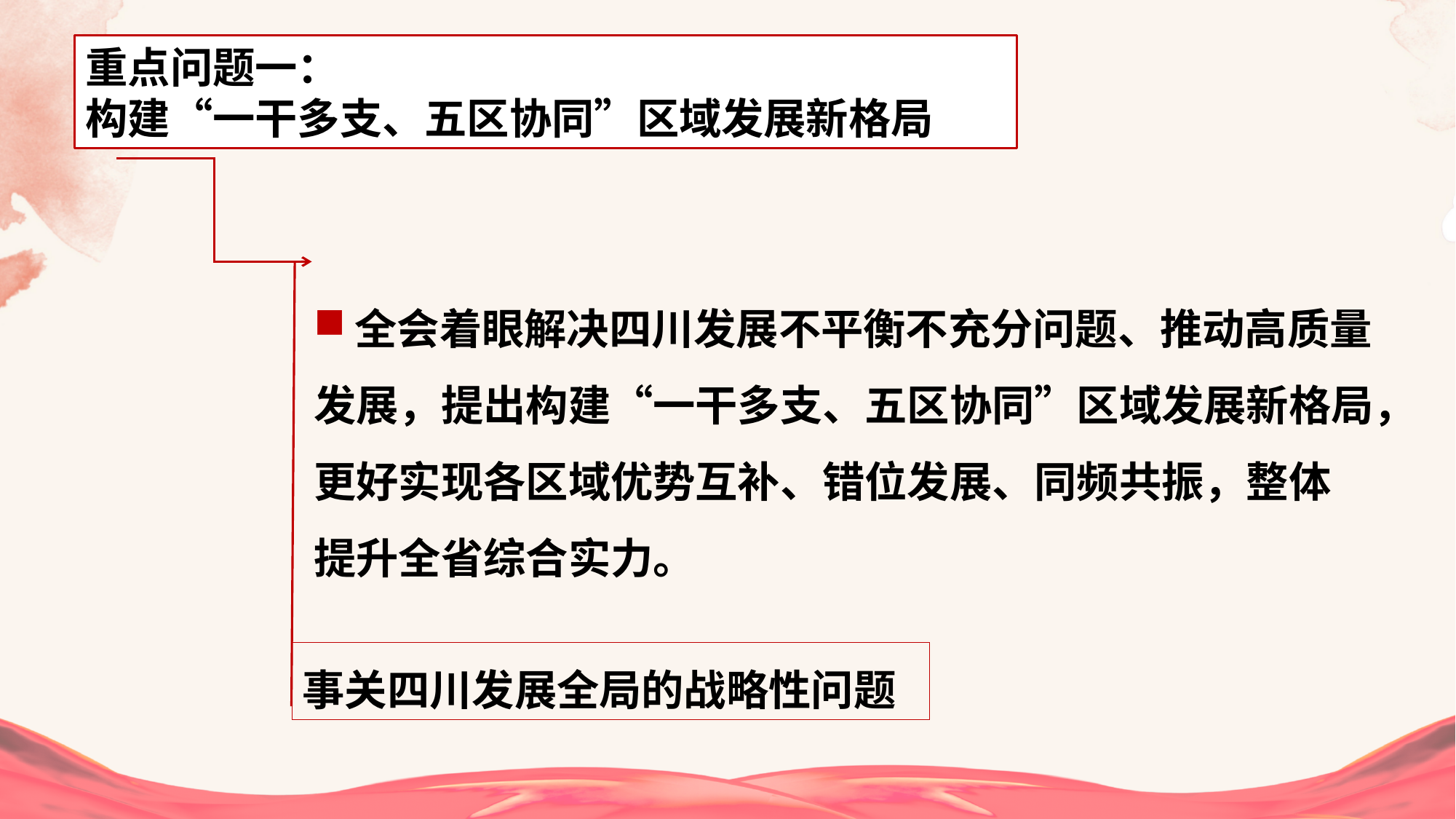

重点问题一：
构建“一干多支、五区协同”区域发展新格局
全会着眼解决四川发展不平衡不充分问题、推动高质量
发展，提出构建“一干多支、五区协同”区域发展新格局，
更好实现各区域优势互补、错位发展、同频共振，整体
提升全省综合实力。
事关四川发展全局的战略性问题